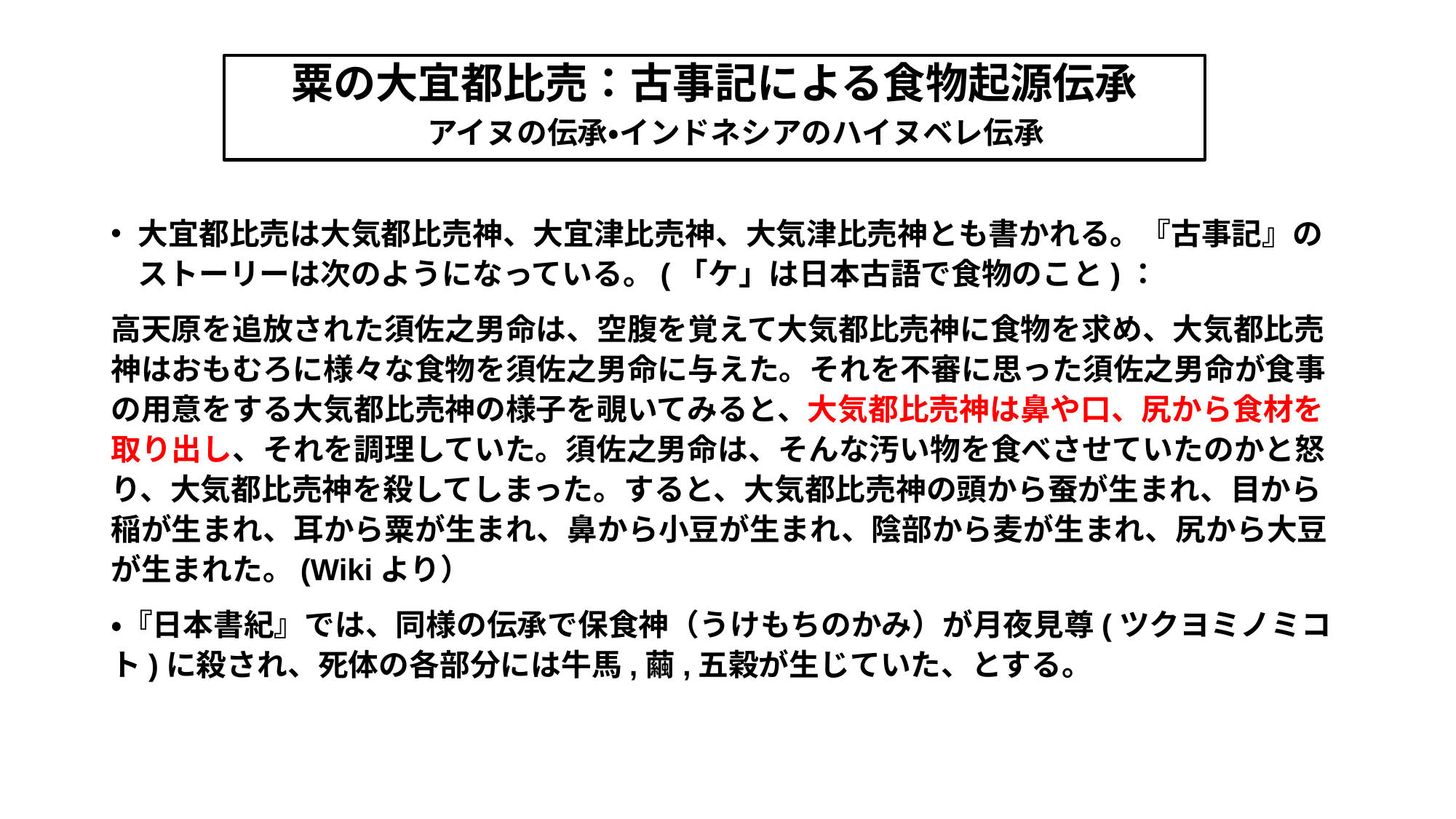

# 粟の大宜都比売：古事記による食物起源伝承 　アイヌの伝承・インドネシアのハイヌベレ伝承
大宜都比売は大気都比売神、大宜津比売神、大気津比売神とも書かれる。『古事記』のストーリーは次のようになっている。(「ケ」は日本古語で食物のこと)：
高天原を追放された須佐之男命は、空腹を覚えて大気都比売神に食物を求め、大気都比売神はおもむろに様々な食物を須佐之男命に与えた。それを不審に思った須佐之男命が食事の用意をする大気都比売神の様子を覗いてみると、大気都比売神は鼻や口、尻から食材を取り出し、それを調理していた。須佐之男命は、そんな汚い物を食べさせていたのかと怒り、大気都比売神を殺してしまった。すると、大気都比売神の頭から蚕が生まれ、目から稲が生まれ、耳から粟が生まれ、鼻から小豆が生まれ、陰部から麦が生まれ、尻から大豆が生まれた。(Wikiより）
・『日本書紀』では、同様の伝承で保食神（うけもちのかみ）が月夜見尊(ツクヨミノミコト)に殺され、死体の各部分には牛馬,繭,五穀が生じていた、とする。